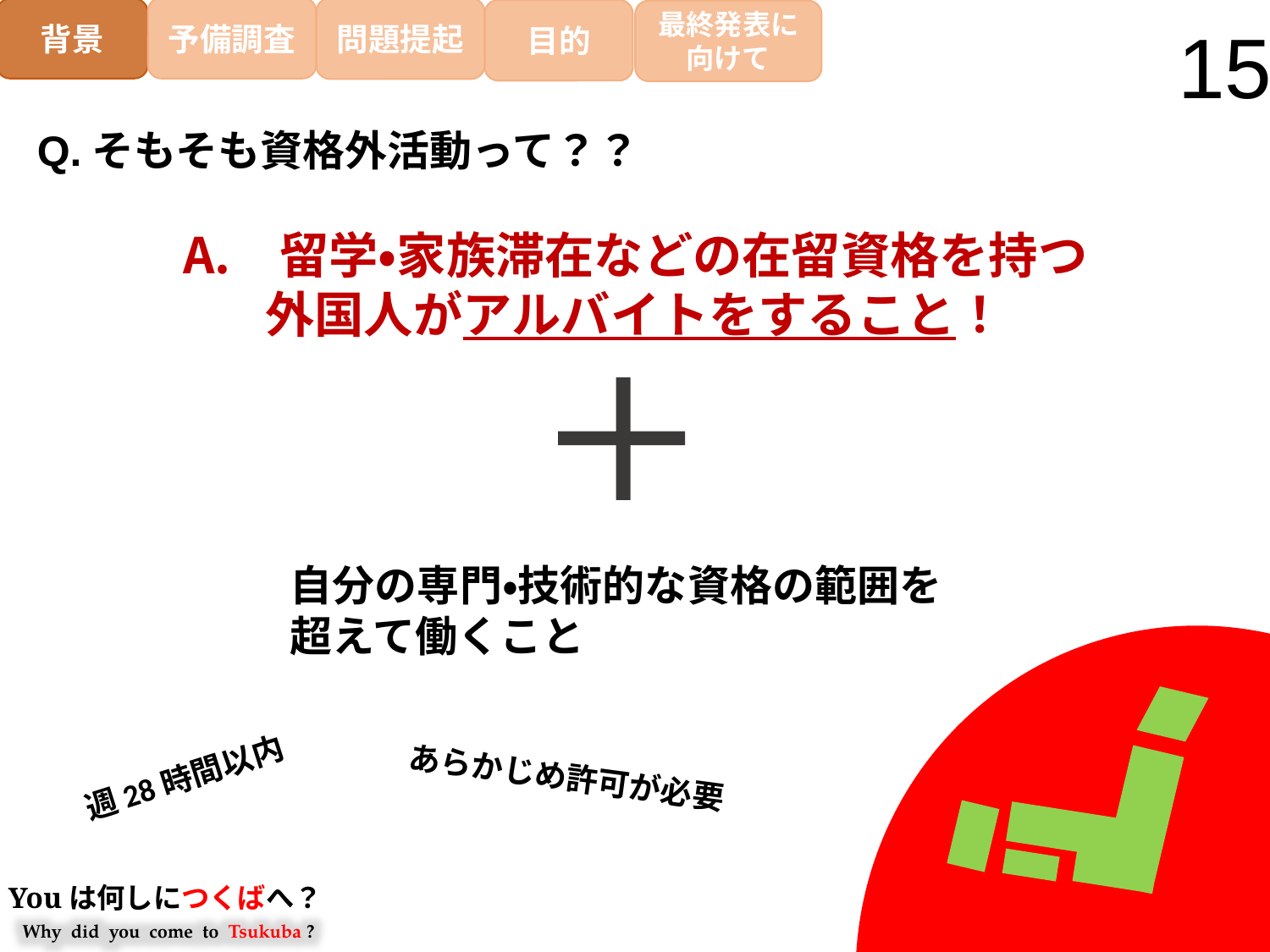

目的
予備調査
問題提起
背景
最終発表に
向けて
15
Q.そもそも資格外活動って？？
　留学・家族滞在などの在留資格を持つ
外国人がアルバイトをすること！

自分の専門・技術的な資格の範囲を
超えて働くこと

あらかじめ許可が必要
週28時間以内
Youは何しにつくばへ？
Why  did  you  come  to  Tsukuba ?